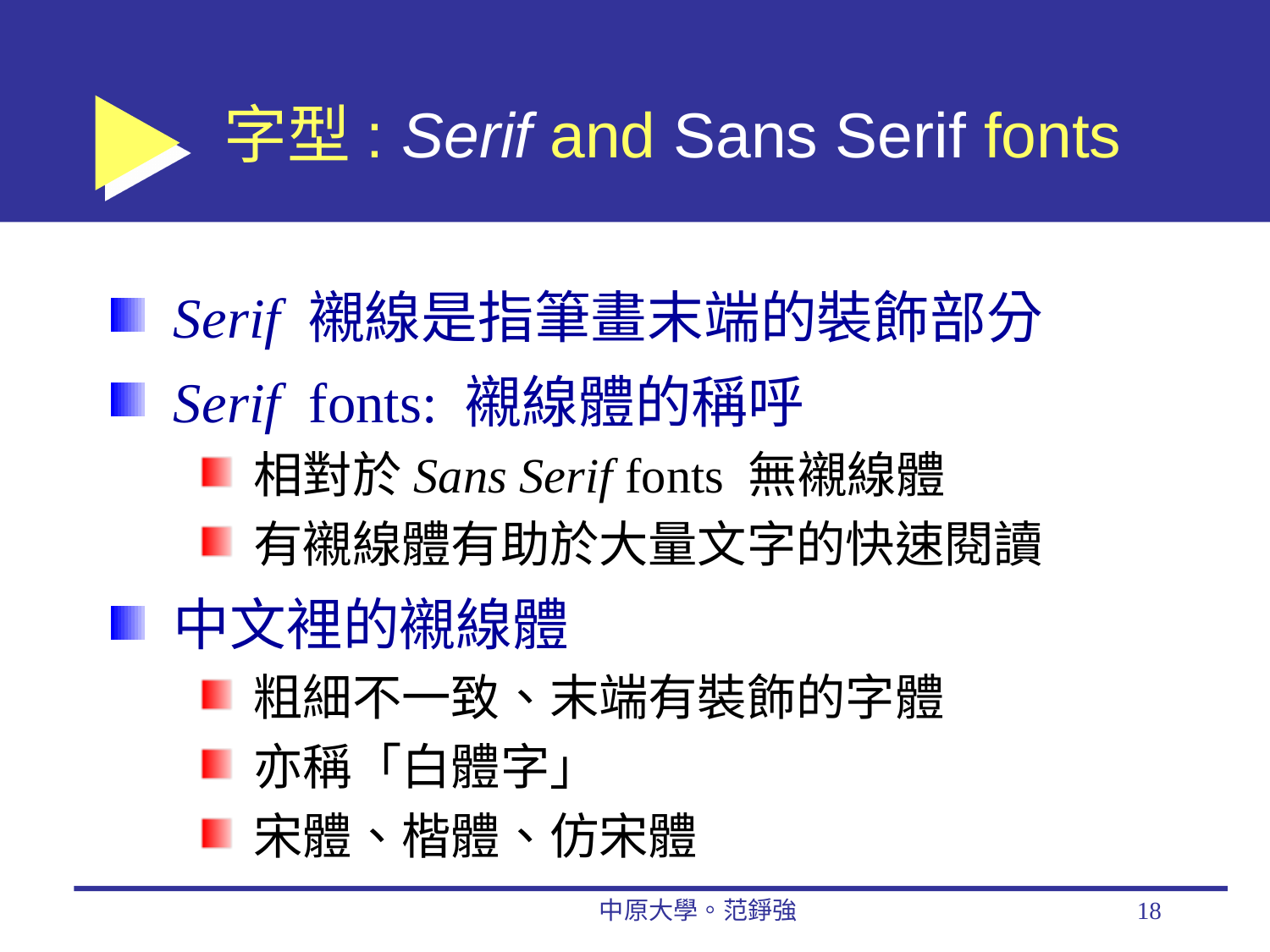

# 字型: Serif and Sans Serif fonts
Serif 襯線是指筆畫末端的裝飾部分
Serif  fonts: 襯線體的稱呼
相對於Sans Serif fonts 無襯線體
有襯線體有助於大量文字的快速閱讀
中文裡的襯線體
粗細不一致、末端有裝飾的字體
亦稱「白體字」
宋體、楷體、仿宋體
中原大學。范錚強
18